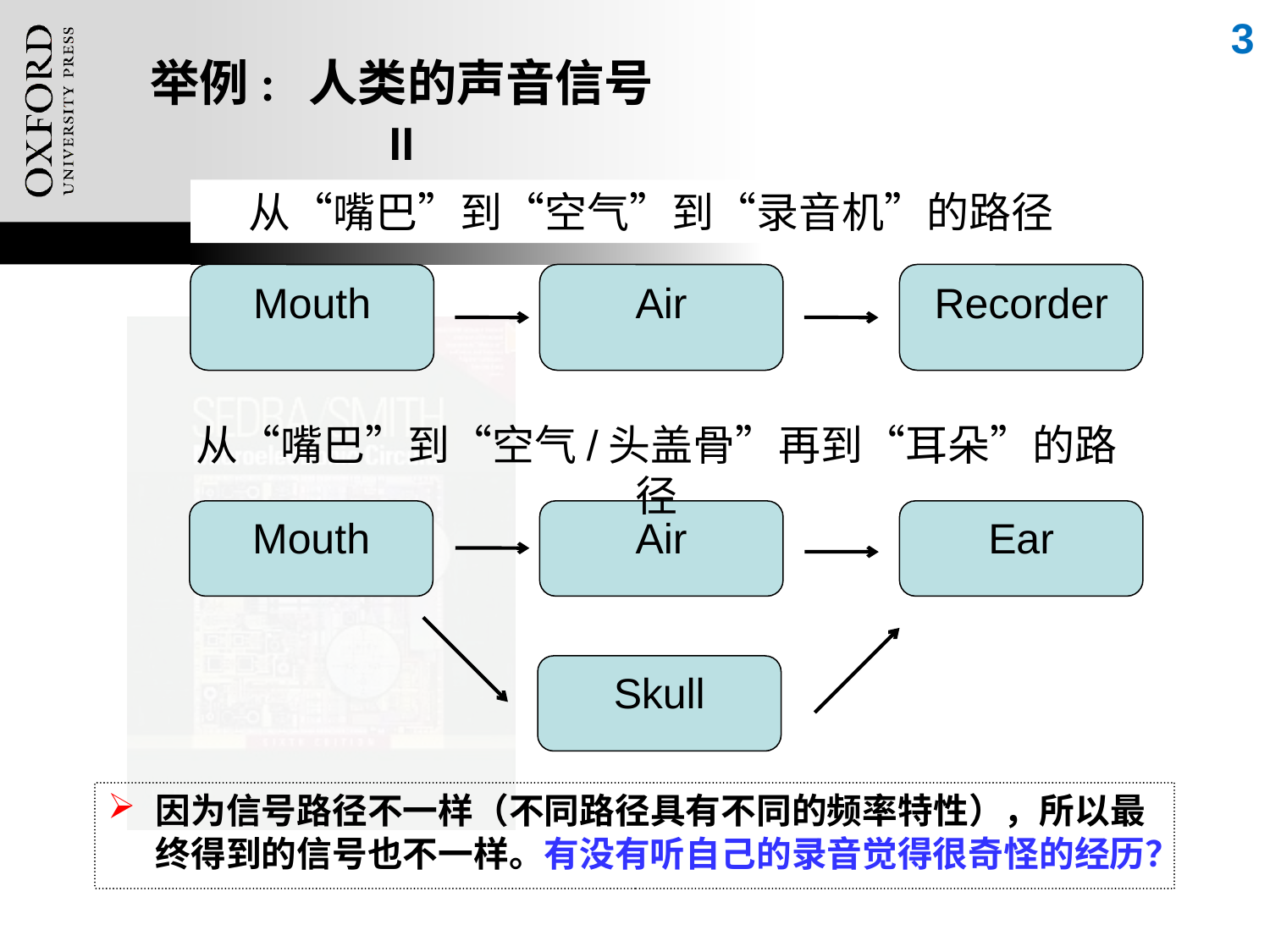

3
举例:  人类的声音信号 II
从“嘴巴”到“空气”到“录音机”的路径
Mouth
Air
Recorder
从“嘴巴”到“空气/头盖骨”再到“耳朵”的路径
Mouth
Air
Ear
Skull
因为信号路径不一样（不同路径具有不同的频率特性），所以最终得到的信号也不一样。有没有听自己的录音觉得很奇怪的经历？